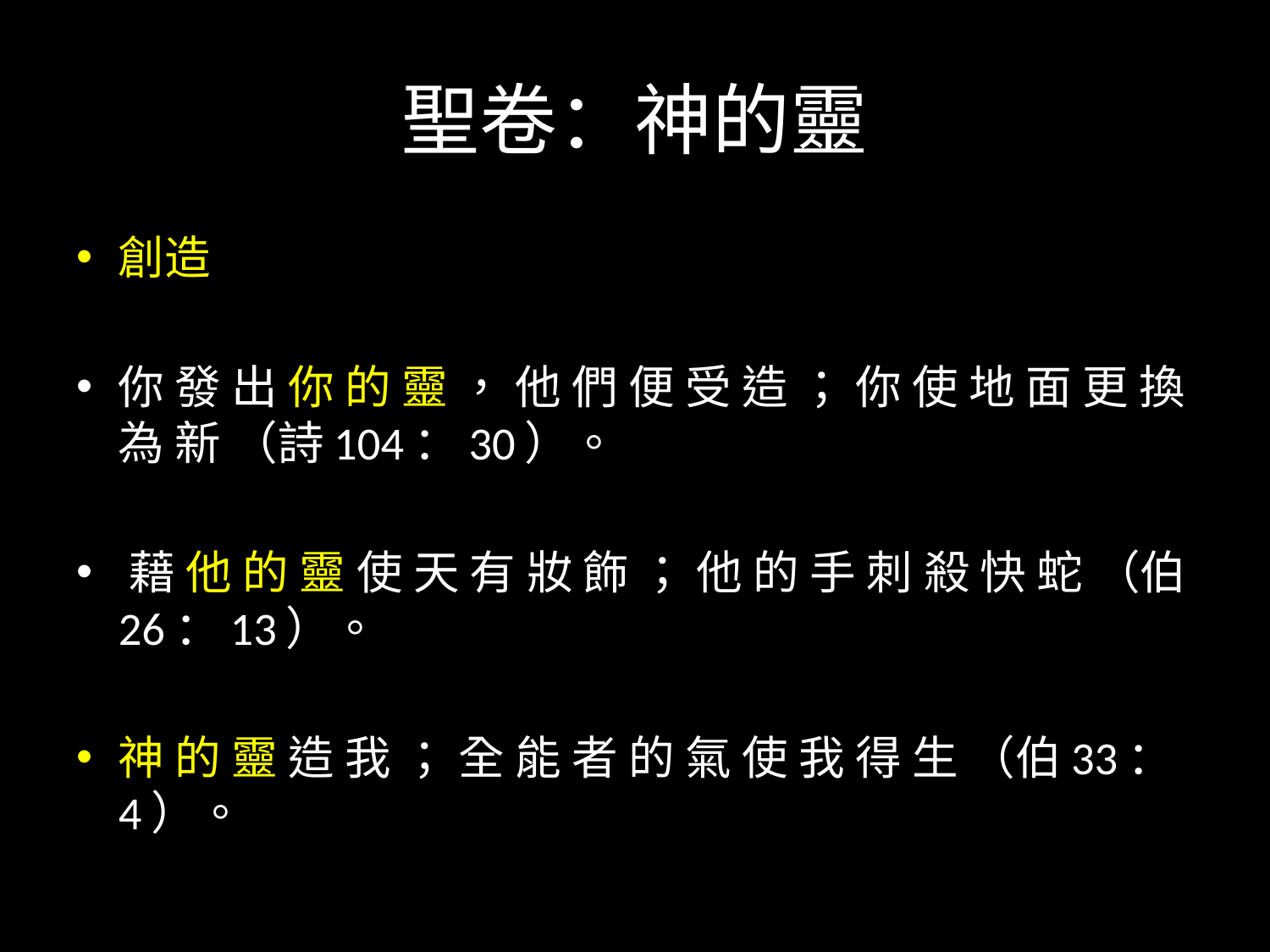

# 聖卷：神的靈
創造

你 發 出 你 的 靈 ， 他 們 便 受 造 ； 你 使 地 面 更 換 為 新 （詩104：30）。

 藉 他 的 靈 使 天 有 妝 飾 ； 他 的 手 刺 殺 快 蛇 （伯26：13）。

神 的 靈 造 我 ； 全 能 者 的 氣 使 我 得 生 （伯33：4）。